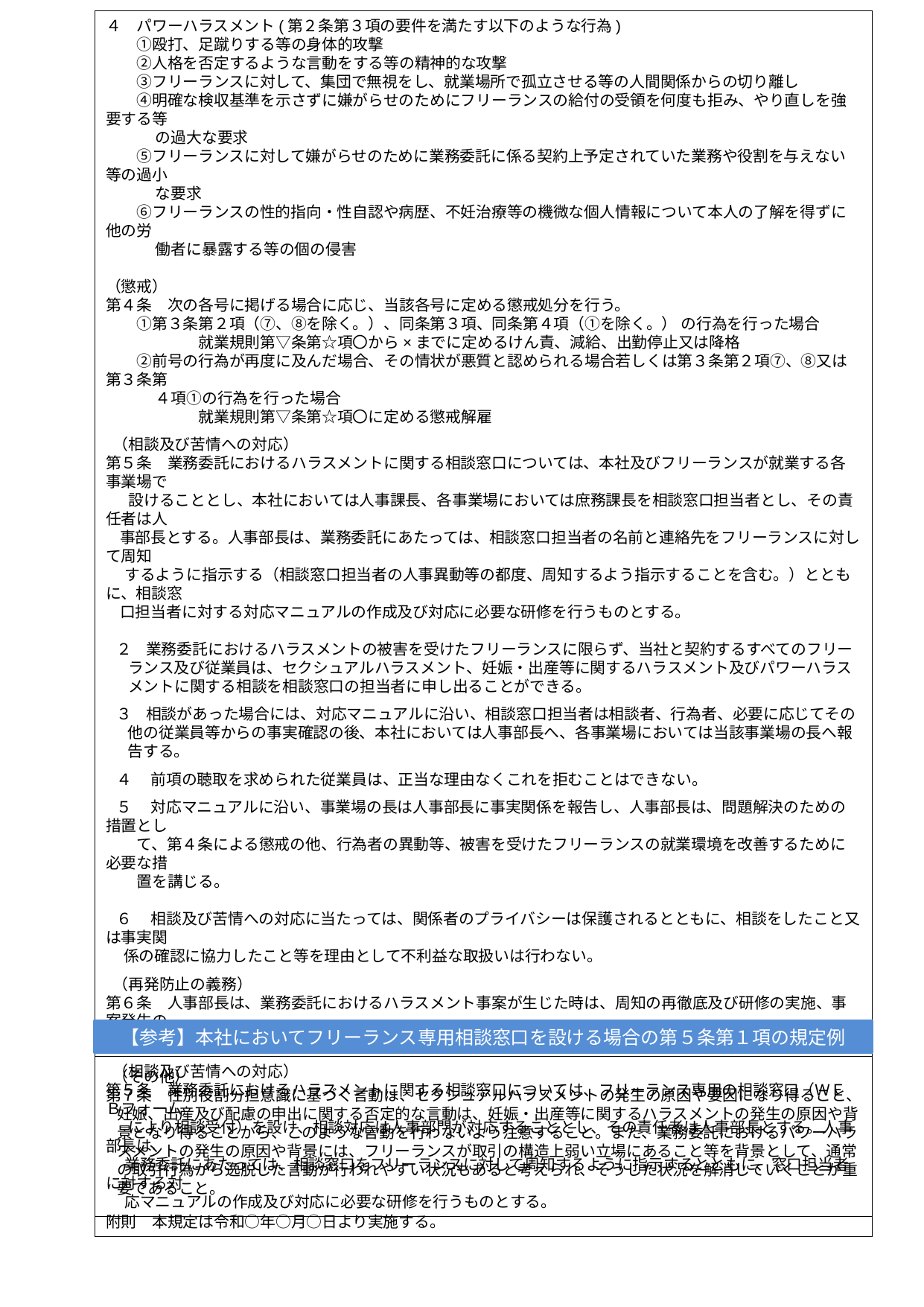

４　パワーハラスメント(第２条第３項の要件を満たす以下のような行為)
　　①殴打、足蹴りする等の身体的攻撃
　　②人格を否定するような言動をする等の精神的な攻撃
　　③フリーランスに対して、集団で無視をし、就業場所で孤立させる等の人間関係からの切り離し
　　④明確な検収基準を示さずに嫌がらせのためにフリーランスの給付の受領を何度も拒み、やり直しを強要する等
　　　 の過大な要求
　　⑤フリーランスに対して嫌がらせのために業務委託に係る契約上予定されていた業務や役割を与えない等の過小
　　　 な要求
　　⑥フリーランスの性的指向・性自認や病歴、不妊治療等の機微な個人情報について本人の了解を得ずに他の労
　　 　働者に暴露する等の個の侵害

（懲戒）
第４条　次の各号に掲げる場合に応じ、当該各号に定める懲戒処分を行う。
　　①第３条第２項（⑦、⑧を除く。）、同条第３項、同条第４項（①を除く。） の行為を行った場合
　　　　　　就業規則第▽条第☆項〇から×までに定めるけん責、減給、出勤停止又は降格
　　②前号の行為が再度に及んだ場合、その情状が悪質と認められる場合若しくは第３条第２項⑦、⑧又は第３条第
　　 　４項①の行為を行った場合
　　　　　　就業規則第▽条第☆項〇に定める懲戒解雇
 （相談及び苦情への対応）
第５条　業務委託におけるハラスメントに関する相談窓口については、本社及びフリーランスが就業する各事業場で
 　設けることとし、本社においては人事課長、各事業場においては庶務課長を相談窓口担当者とし、その責任者は人
   事部長とする。人事部長は、業務委託にあたっては、相談窓口担当者の名前と連絡先をフリーランスに対して周知
　 するように指示する（相談窓口担当者の人事異動等の都度、周知するよう指示することを含む。）とともに、相談窓
   口担当者に対する対応マニュアルの作成及び対応に必要な研修を行うものとする。

  ２    業務委託におけるハラスメントの被害を受けたフリーランスに限らず、当社と契約するすべてのフリーランス及び従業員は、セクシュアルハラスメント、妊娠・出産等に関するハラスメント及びパワーハラスメントに関する相談を相談窓口の担当者に申し出ることができる。
  ３    相談があった場合には、対応マニュアルに沿い、相談窓口担当者は相談者、行為者、必要に応じてその他の従業員等からの事実確認の後、本社においては人事部長へ、各事業場においては当該事業場の長へ報告する。
  ４　 前項の聴取を求められた従業員は、正当な理由なくこれを拒むことはできない。
  ５　 対応マニュアルに沿い、事業場の長は人事部長に事実関係を報告し、人事部長は、問題解決のための措置とし
　　て、第４条による懲戒の他、行為者の異動等、被害を受けたフリーランスの就業環境を改善するために必要な措
　　置を講じる。
  ６　 相談及び苦情への対応に当たっては、関係者のプライバシーは保護されるとともに、相談をしたこと又は事実関
    係の確認に協力したこと等を理由として不利益な取扱いは行わない。
 （再発防止の義務）
第６条　人事部長は、業務委託におけるハラスメント事案が生じた時は、周知の再徹底及び研修の実施、事案発生の
　 原因の分析等、適切な再発防止策を講じなければならない。

 （その他）
第７条　性別役割分担意識に基づく言動は、セクシュアルハラスメントの発生の原因や要因になり得ること、妊娠、出産及び配慮の申出に関する否定的な言動は、妊娠・出産等に関するハラスメントの発生の原因や背景となり得ることから、このような言動を行わないよう注意すること。また、業務委託におけるパワーハラスメントの発生の原因や背景には、フリーランスが取引の構造上弱い立場にあること等を背景として、通常の取引行為から逸脱した言動が行われやすい状況もあると考えられ、そうした状況を解消していくことが重要であること。

附則　本規定は令和○年○月○日より実施する。
【参考】本社においてフリーランス専用相談窓口を設ける場合の第５条第１項の規定例
 （相談及び苦情への対応）
第５条　業務委託におけるハラスメントに関する相談窓口については、フリーランス専用の相談窓口（ＷＥＢフォーム
 　により相談受付）を設け、相談対応は人事部門が対応することとし、その責任者は人事部長とする。人事部長は、
　 業務委託にあたっては、相談窓口をフリーランスに対して周知するように指示するとともに、窓口担当者に対する対
　 応マニュアルの作成及び対応に必要な研修を行うものとする。